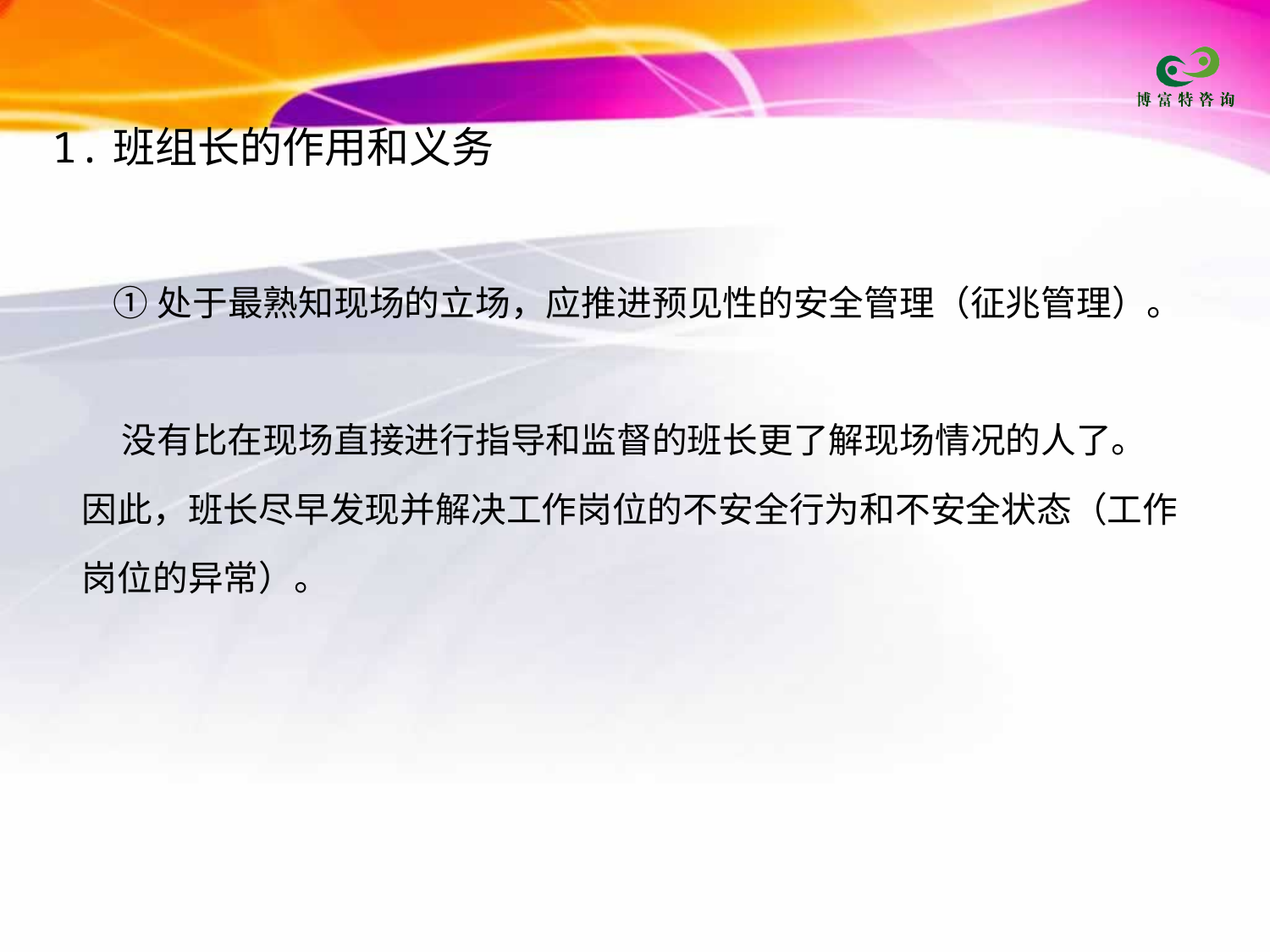

1.班组长的作用和义务
    ①处于最熟知现场的立场，应推进预见性的安全管理（征兆管理）。

    没有比在现场直接进行指导和监督的班长更了解现场情况的人了。因此，班长尽早发现并解决工作岗位的不安全行为和不安全状态（工作岗位的异常）。